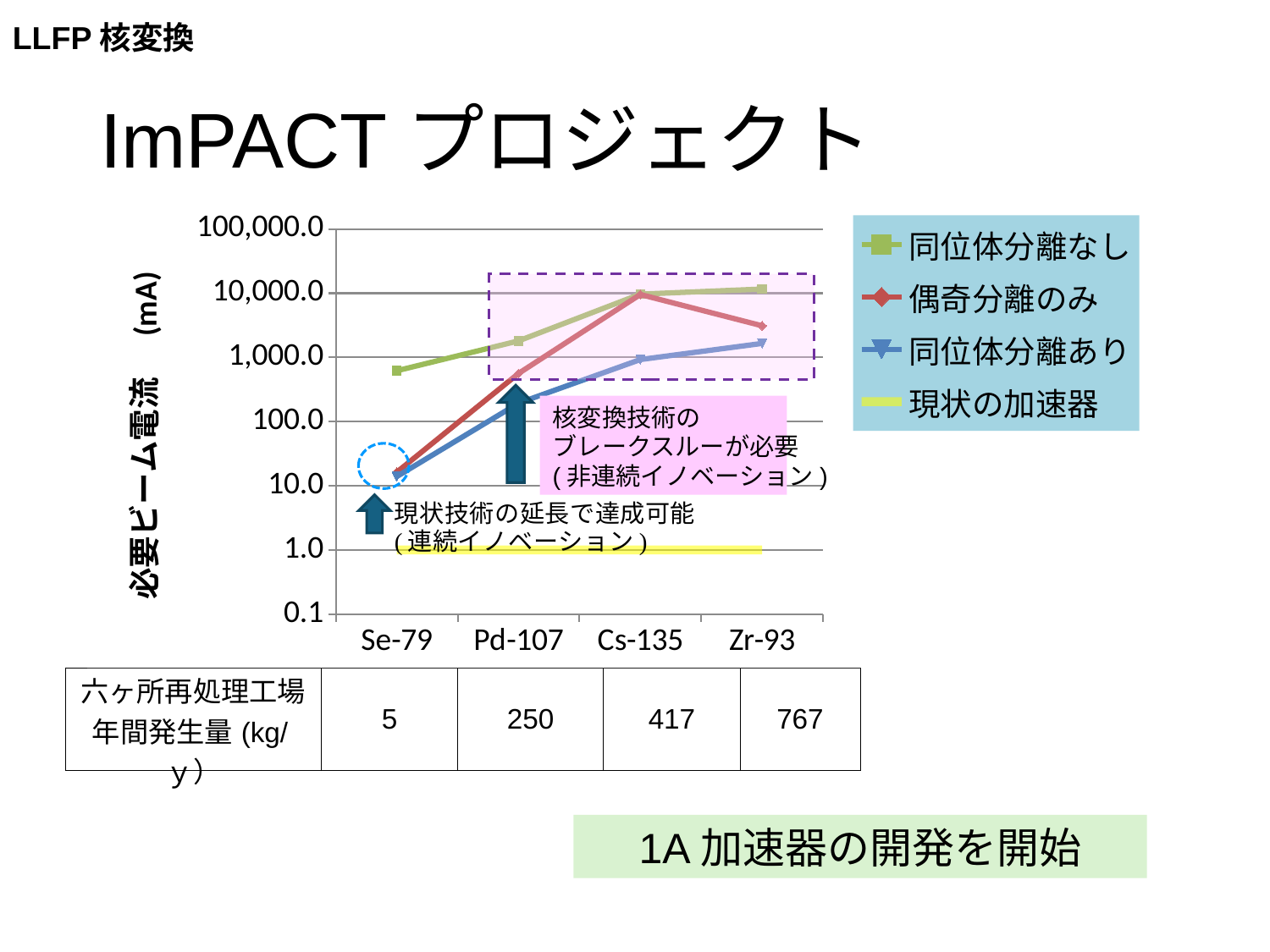

LLFP核変換
# ImPACTプロジェクト

### Chart

| Category |  |  |  |  |
|---|---|---|---|---|
| Se-79 | 620.0 | 16.3 | 13.9 | 1.0 |
| Pd-107 | 1810.0 | 563.0 | 194.0 | 1.0 |
| Cs-135 | 9670.0 | 9540.0 | 926.0 | 1.0 |
| Zr-93 | 11600.0 | 3110.0 | 1650.0 | 1.0 |

核変換技術の
ブレークスルーが必要
(非連続イノベーション)

| 六ヶ所再処理工場年間発生量(kg/ｙ） | 5 | 250 | 417 | 767 |
| --- | --- | --- | --- | --- |
1A加速器の開発を開始